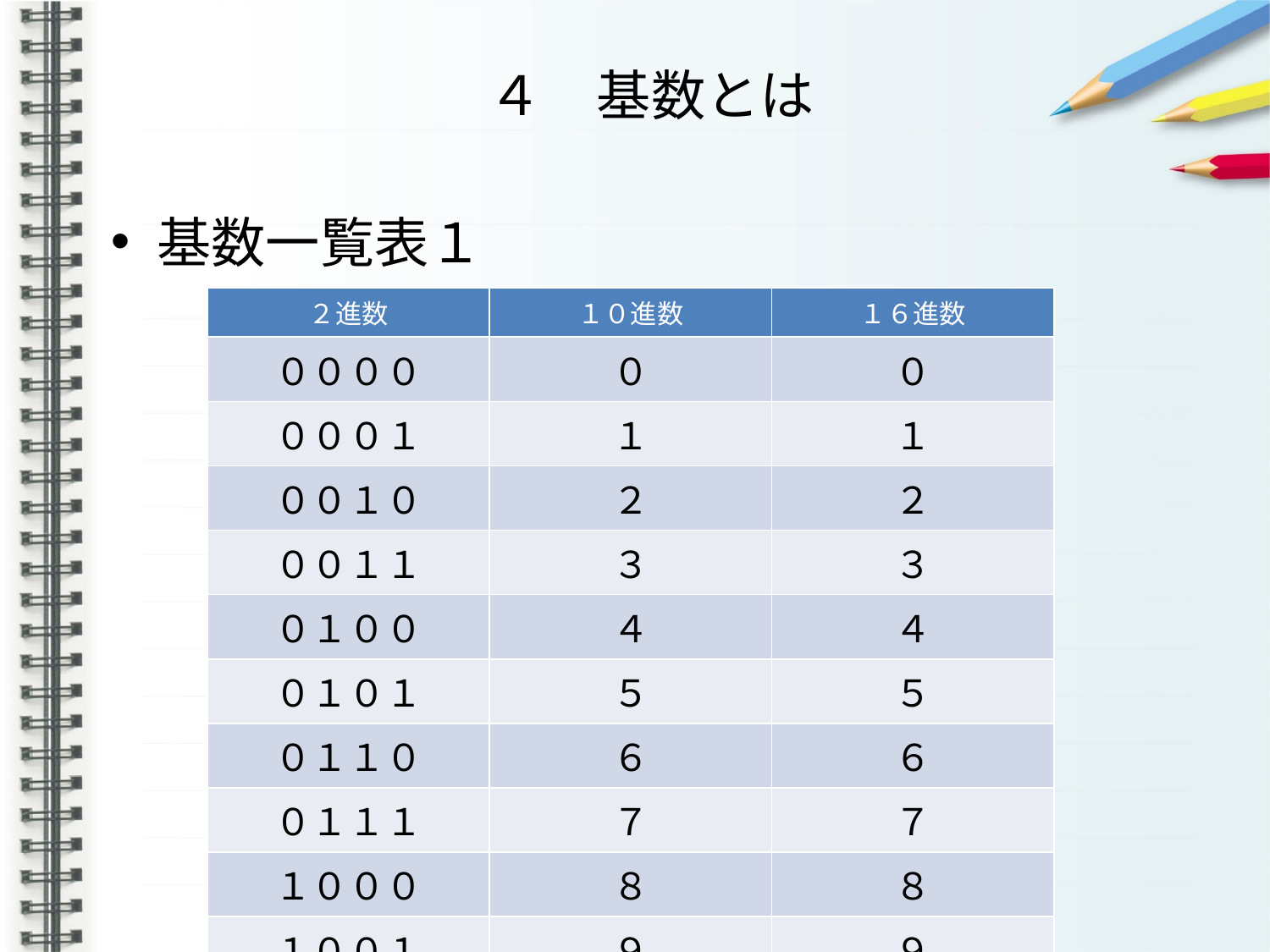

# ４　基数とは
基数一覧表１
| ２進数 | １０進数 | １６進数 |
| --- | --- | --- |
| ００００ | ０ | ０ |
| ０００１ | １ | １ |
| ００１０ | ２ | ２ |
| ００１１ | ３ | ３ |
| ０１００ | ４ | ４ |
| ０１０１ | ５ | ５ |
| ０１１０ | ６ | ６ |
| ０１１１ | ７ | ７ |
| １０００ | ８ | ８ |
| １００１ | ９ | ９ |